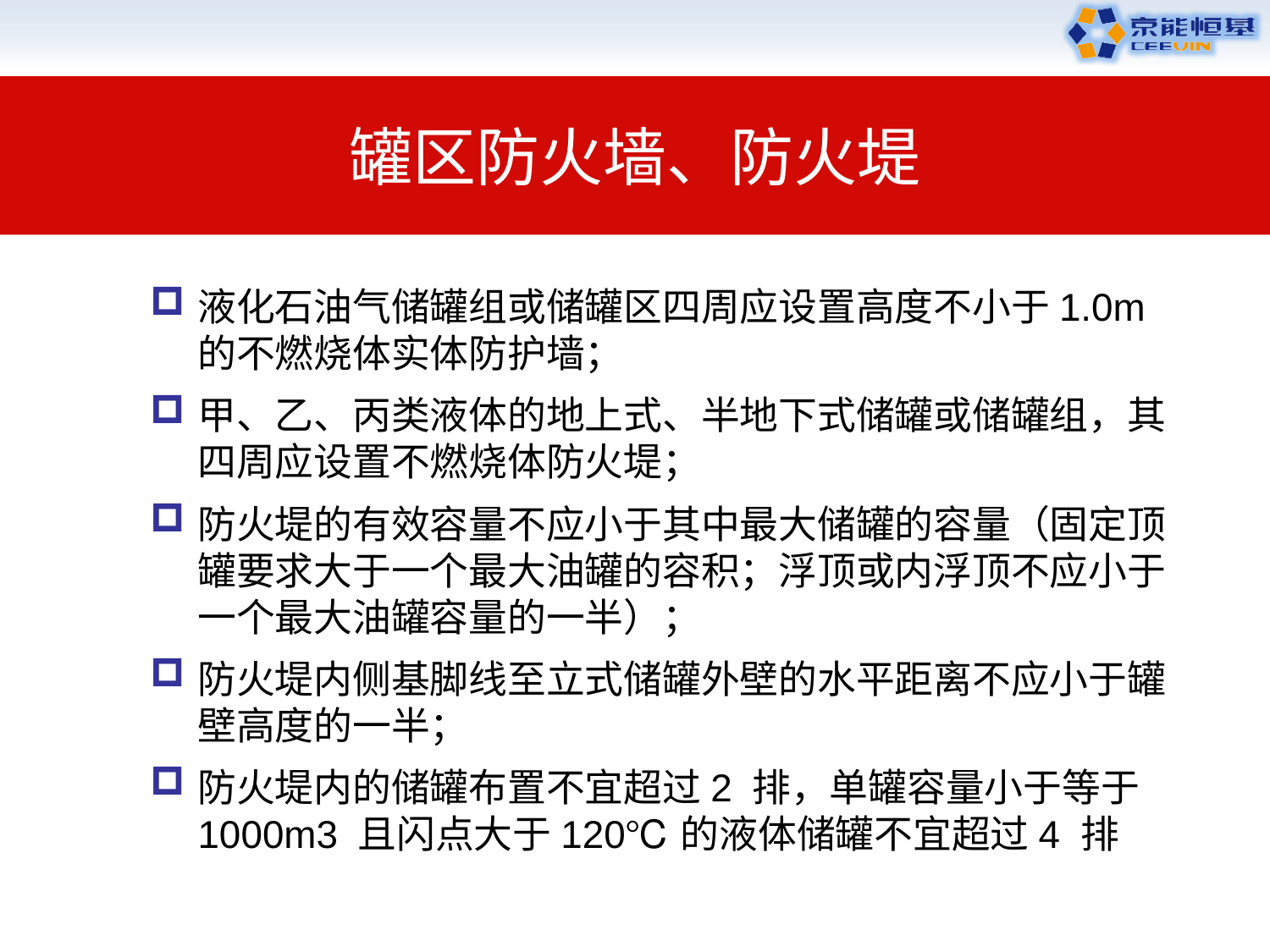

罐区防火墙、防火堤
液化石油气储罐组或储罐区四周应设置高度不小于1.0m 的不燃烧体实体防护墙；
甲、乙、丙类液体的地上式、半地下式储罐或储罐组，其四周应设置不燃烧体防火堤；
防火堤的有效容量不应小于其中最大储罐的容量（固定顶罐要求大于一个最大油罐的容积；浮顶或内浮顶不应小于一个最大油罐容量的一半）；
防火堤内侧基脚线至立式储罐外壁的水平距离不应小于罐壁高度的一半；
防火堤内的储罐布置不宜超过2 排，单罐容量小于等于1000m3 且闪点大于120℃的液体储罐不宜超过4 排